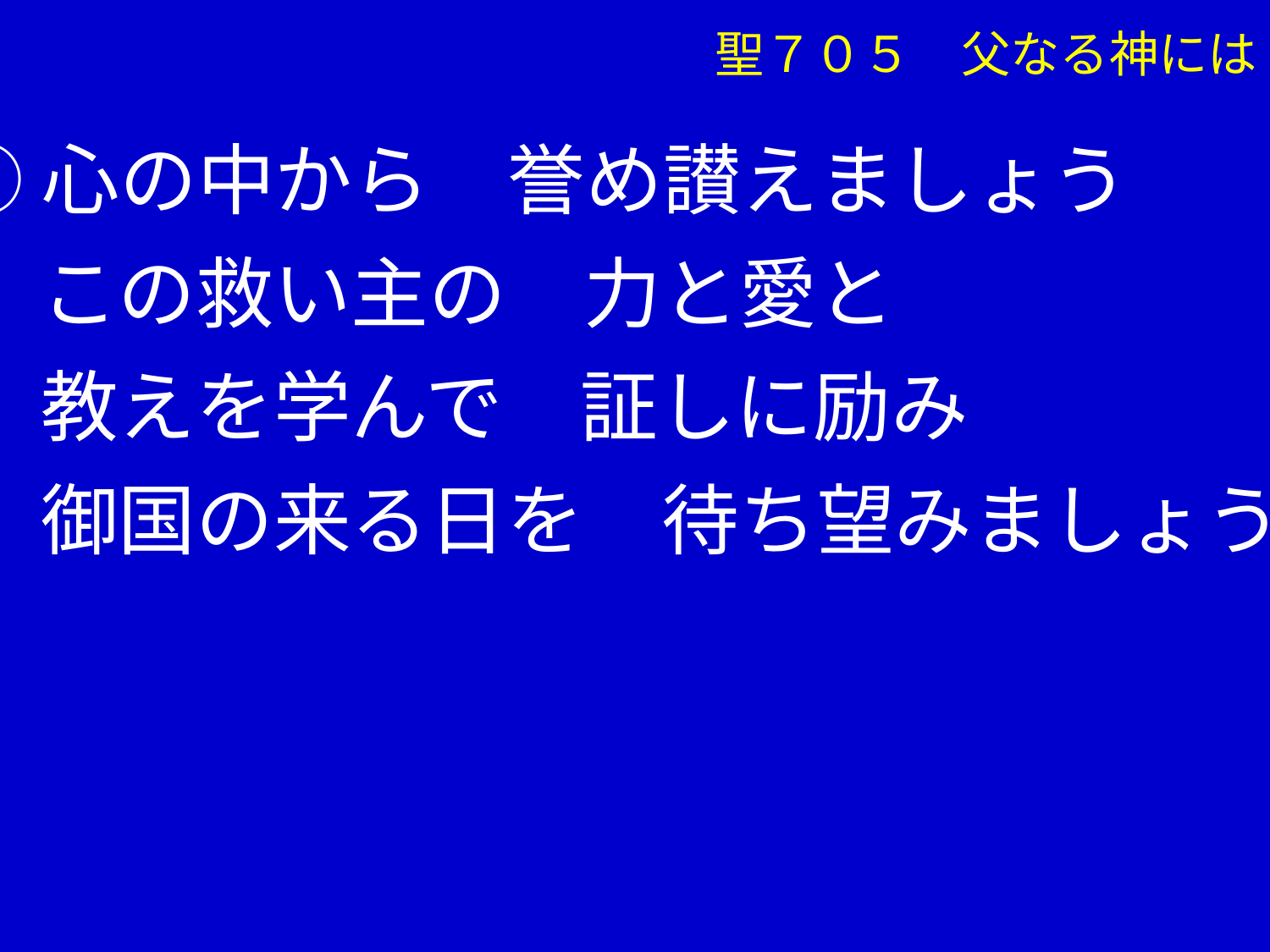

聖７０５　父なる神には
③心の中から　誉め讃えましょう
　 この救い主の　力と愛と
　 教えを学んで　証しに励み
　 御国の来る日を　待ち望みましょう